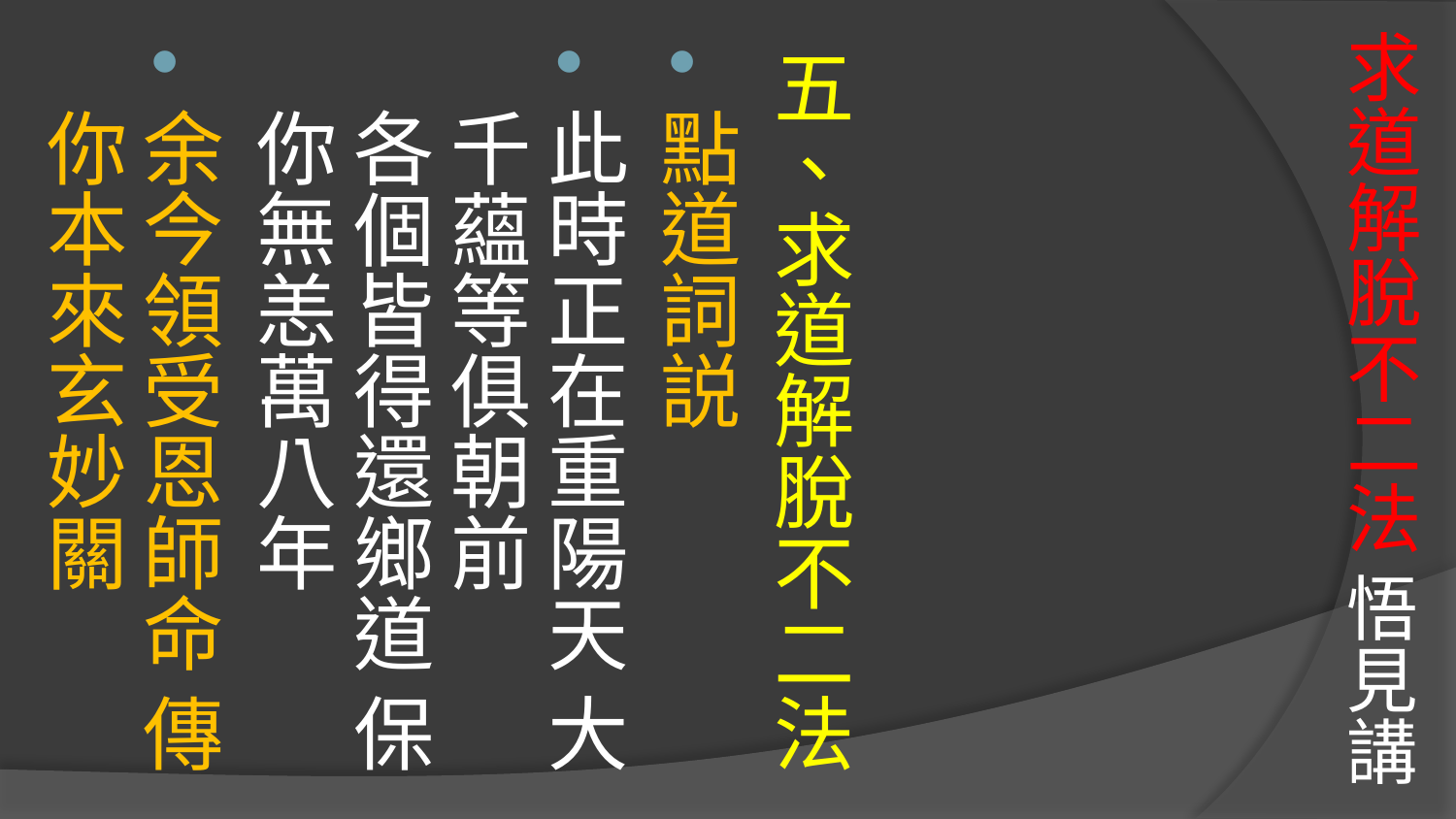

# 求道解脫不二法 悟見講
五、求道解脫不二法
點道詞説
此時正在重陽天 大千蘊等俱朝前
各個皆得還鄉道 保你無恙萬八年
余今領受恩師命 傳你本來玄妙關